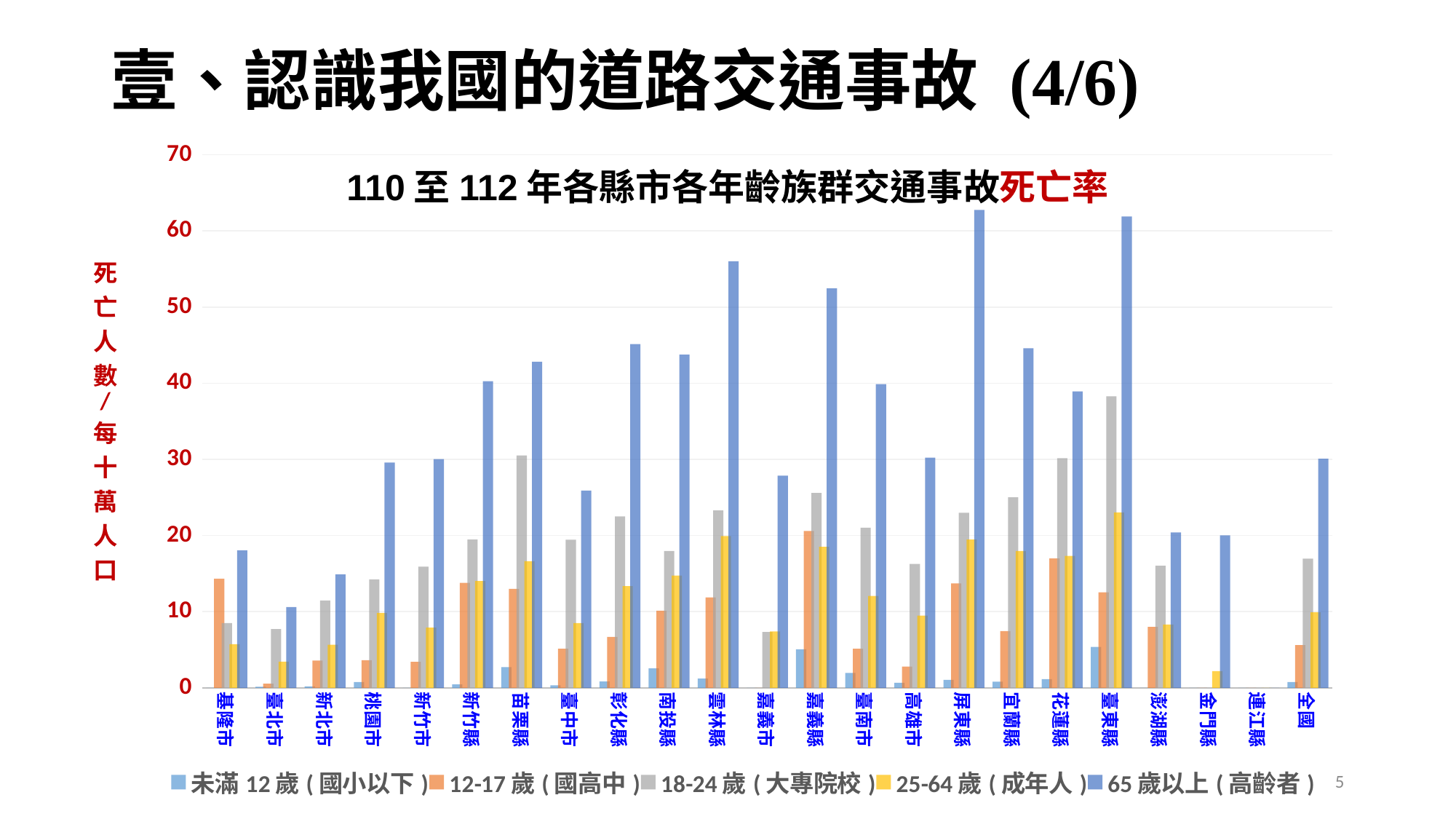

# 壹、認識我國的道路交通事故 (4/6)

### Chart

| Category | 未滿12歲(國小以下) | 12-17歲(國高中) | 18-24歲(大專院校) | 25-64歲(成年人) | 65歲以上(高齡者) |
|---|---|---|---|---|---|
| 基隆市 | 0.0 | 14.340148318105461 | 8.508776194875285 | 5.738950255383286 | 18.063755549851212 |
| 臺北市 | 0.13165014237962896 | 0.5391126206264489 | 7.706583296709705 | 3.4407692359206146 | 10.597421717099605 |
| 新北市 | 0.1800014760121033 | 3.5918004327264335 | 11.474418174587171 | 5.654843759237316 | 14.906711661952682 |
| 桃園市 | 0.7702182284980745 | 3.632372743712752 | 14.250979095045233 | 9.844104524653705 | 29.581467972724056 |
| 新竹市 | 0.0 | 3.4156116221878134 | 15.91045223120695 | 7.902332191467237 | 30.04916665371444 |
| 新竹縣 | 0.4537555074574718 | 13.793737643110028 | 19.47731240913486 | 14.022085267816994 | 40.267780741933855 |
| 苗栗縣 | 2.7121034396251873 | 13.005131115367336 | 30.51524999618559 | 16.622252988586403 | 42.827862583743766 |
| 臺中市 | 0.32681269384077904 | 5.128018854015987 | 19.435478530274715 | 8.504834460728976 | 25.888904531731505 |
| 彰化縣 | 0.8247422680412372 | 6.683907720941711 | 22.49447934785019 | 13.36567248263489 | 45.13372350249572 |
| 南投縣 | 2.558133585735847 | 10.131858906627683 | 17.967606971431504 | 14.738897483303775 | 43.755232540111834 |
| 雲林縣 | 1.2169743583502695 | 11.877660100960112 | 23.288726464950464 | 19.927742523214526 | 56.01627210464337 |
| 嘉義市 | 0.0 | 0.0 | 7.33202334516233 | 7.40021678282105 | 27.870680044593087 |
| 嘉義縣 | 5.063188593648737 | 20.595690747782 | 25.594451783355353 | 18.504404626563765 | 52.45254928812154 |
| 臺南市 | 1.955282684994183 | 5.12938883332051 | 21.0340948001761 | 12.054437484265554 | 39.88382964333313 |
| 高雄市 | 0.6715375523799291 | 2.786404373135009 | 16.26082361071588 | 9.491114701130856 | 30.24340959546947 |
| 屏東縣 | 1.042535446205171 | 13.721059997621682 | 22.97470172049187 | 19.463123636712456 | 62.76159590100376 |
| 宜蘭縣 | 0.8210248031593034 | 7.447569113441373 | 25.01134774110476 | 17.963287531108296 | 44.59965833476026 |
| 花蓮縣 | 1.155107887076653 | 16.975767092475493 | 30.1485142025718 | 17.3332908844577 | 38.93269578759199 |
| 臺東縣 | 5.367494453589065 | 12.540757461750689 | 38.29510205644698 | 23.022572706343116 | 61.884810624116675 |
| 澎湖縣 | 0.0 | 8.008970046452026 | 16.038492381716118 | 8.313674956093404 | 20.395329469551474 |
| 金門縣 | 0.0 | 0.0 | 0.0 | 2.194490366187292 | 20.01687136300596 |
| 連江縣 | 0.0 | 0.0 | 0.0 | 0.0 | 0.0 |
| 全國 | 0.7658529724300295 | 5.611270798525919 | 16.972682283379225 | 9.927547490661052 | 30.09297902719008 |
110至112年各縣市各年齡族群交通事故死亡率
5